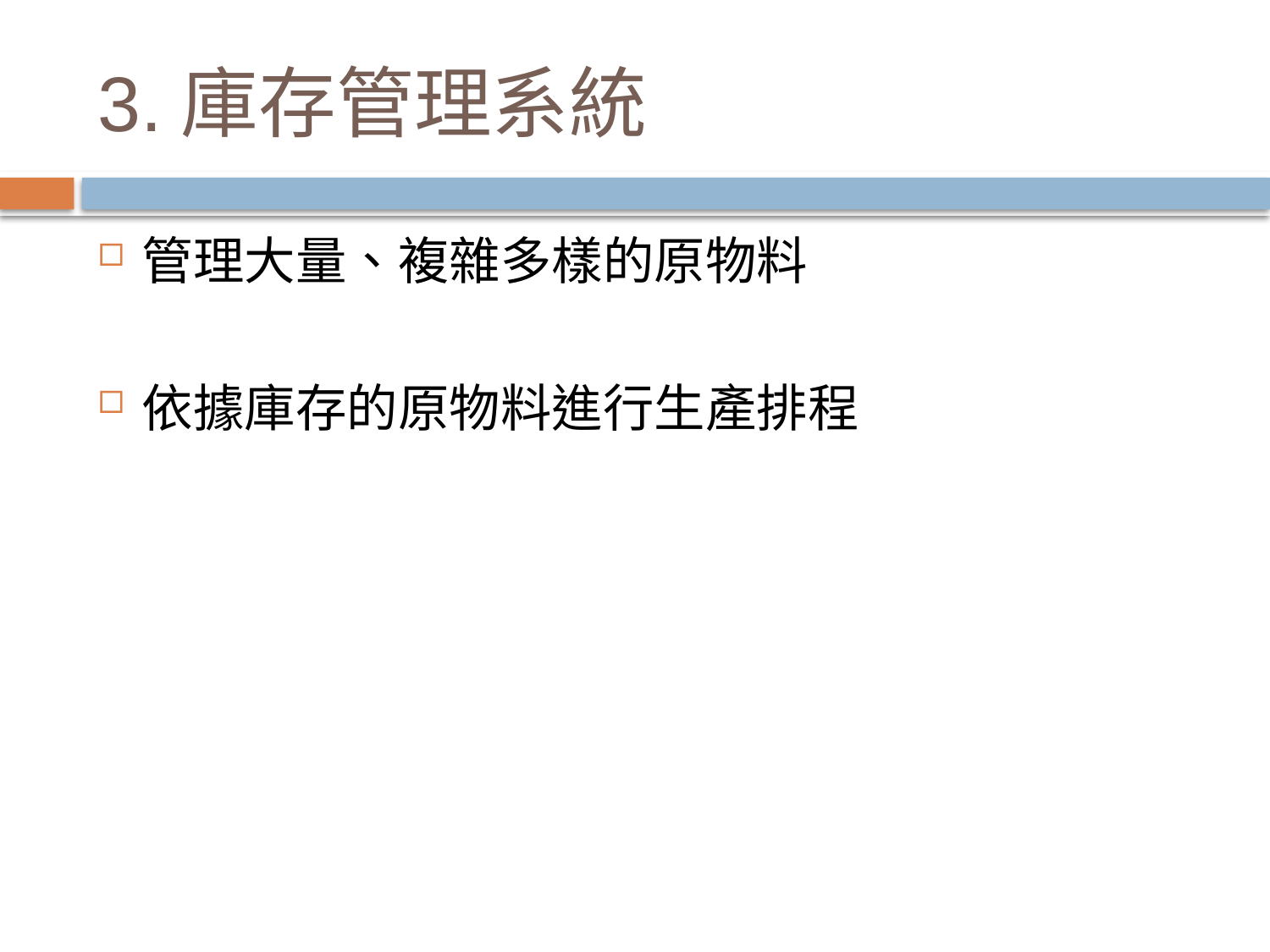

# 3.庫存管理系統
管理大量、複雜多樣的原物料

依據庫存的原物料進行生產排程